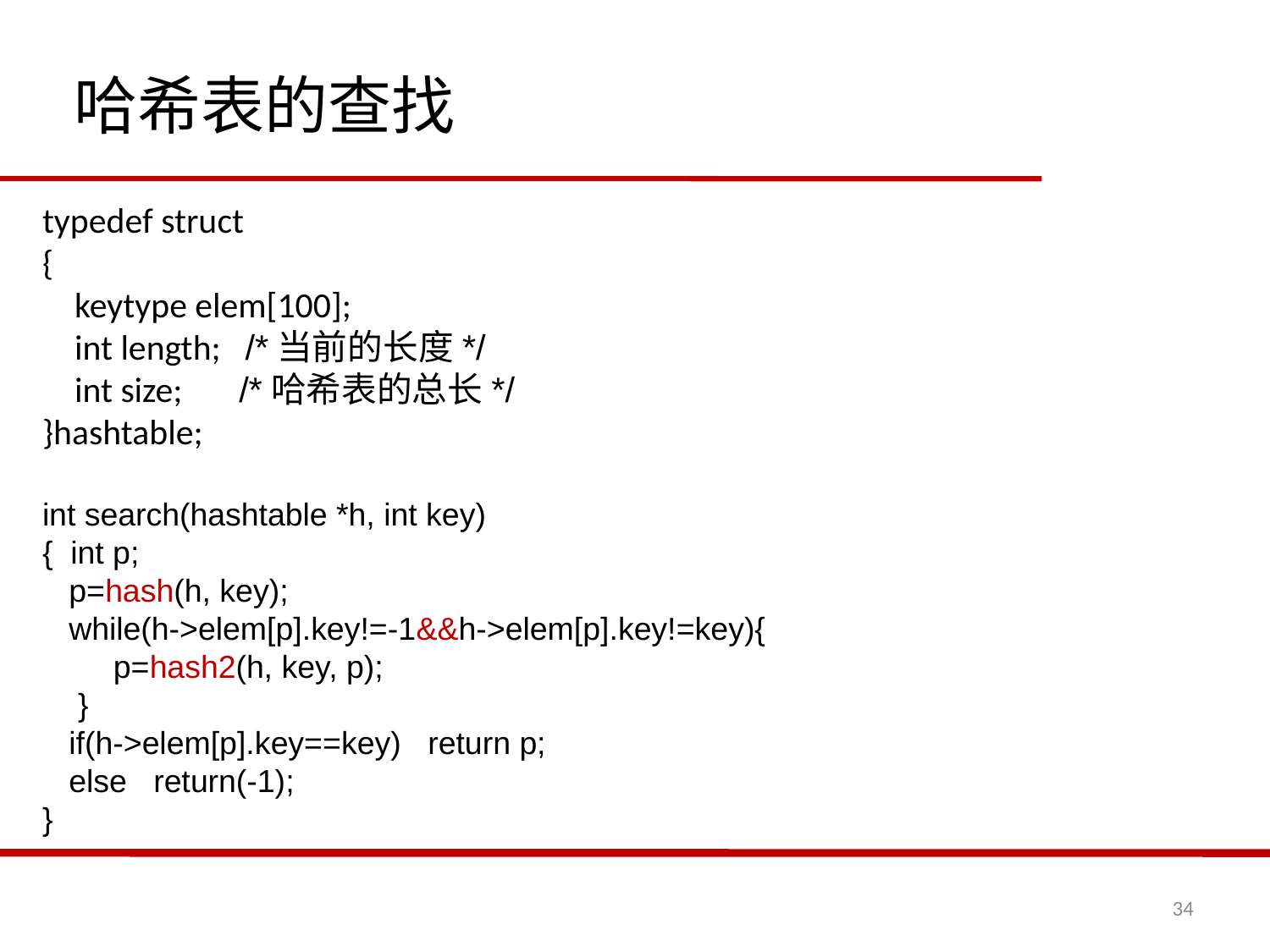

哈希表的查找
typedef struct
{
    keytype elem[100];
    int length;   /*当前的长度*/
    int size;       /*哈希表的总长*/
}hashtable;

int search(hashtable *h, int key)
{  int p;
   p=hash(h, key);
   while(h->elem[p].key!=-1&&h->elem[p].key!=key){
        p=hash2(h, key, p);
    }
   if(h->elem[p].key==key)   return p;
   else   return(-1);
}
34